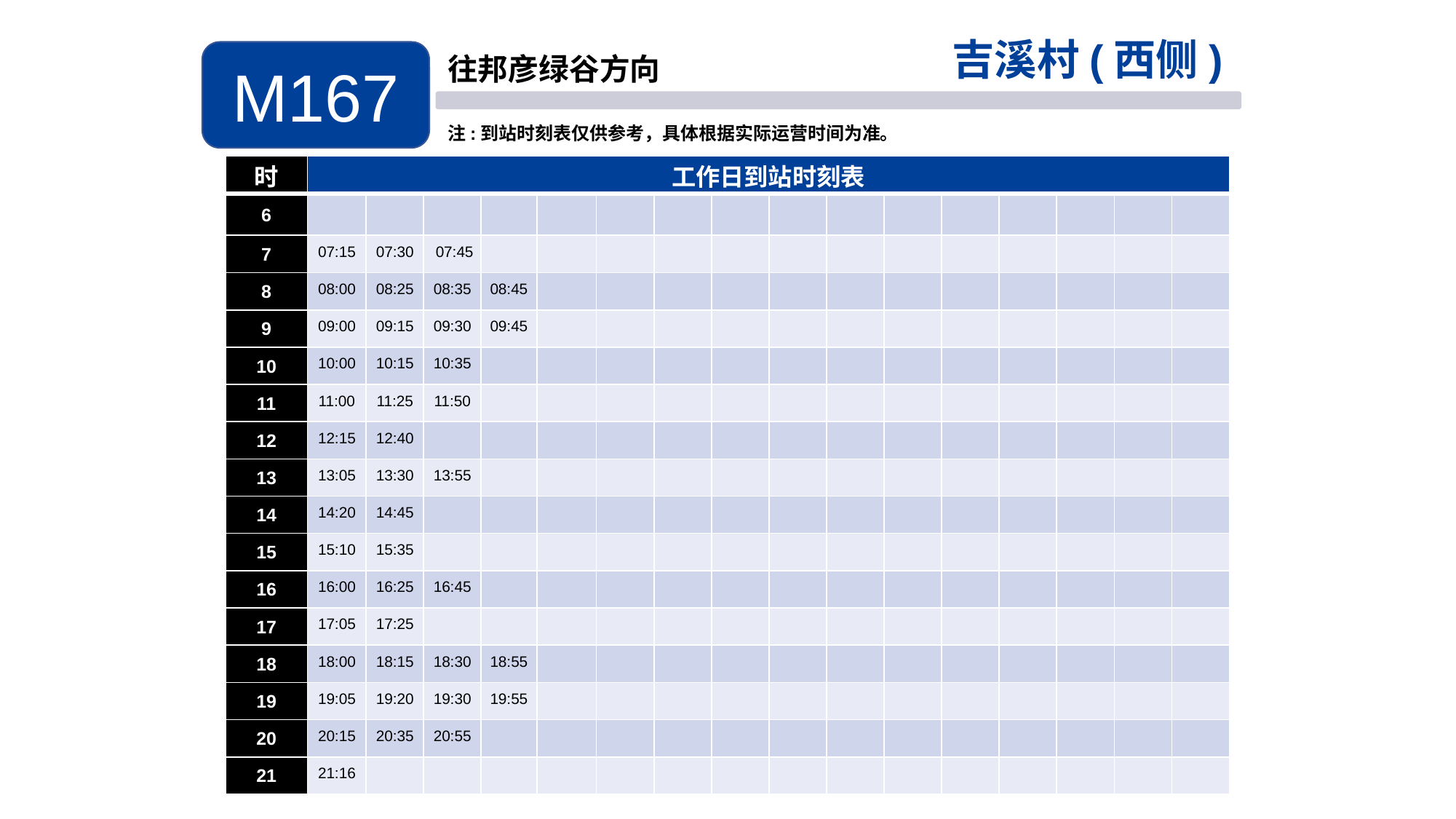

吉溪村(西侧)
M167
往邦彦绿谷方向

注:到站时刻表仅供参考，具体根据实际运营时间为准。
| 时 | 工作日到站时刻表 |  |  |  |  |  |  |  |  |  |  |  |  |  |  |  |
| --- | --- | --- | --- | --- | --- | --- | --- | --- | --- | --- | --- | --- | --- | --- | --- | --- |
| 6 |  |  |  |  |  |  |  |  |  |  |  |  |  |  |  |  |
| 7 | 07:15 | 07:30 | 07:45 |  |  |  |  |  |  |  |  |  |  |  |  |  |
| 8 | 08:00 | 08:25 | 08:35 | 08:45 |  |  |  |  |  |  |  |  |  |  |  |  |
| 9 | 09:00 | 09:15 | 09:30 | 09:45 |  |  |  |  |  |  |  |  |  |  |  |  |
| 10 | 10:00 | 10:15 | 10:35 |  |  |  |  |  |  |  |  |  |  |  |  |  |
| 11 | 11:00 | 11:25 | 11:50 |  |  |  |  |  |  |  |  |  |  |  |  |  |
| 12 | 12:15 | 12:40 |  |  |  |  |  |  |  |  |  |  |  |  |  |  |
| 13 | 13:05 | 13:30 | 13:55 |  |  |  |  |  |  |  |  |  |  |  |  |  |
| 14 | 14:20 | 14:45 |  |  |  |  |  |  |  |  |  |  |  |  |  |  |
| 15 | 15:10 | 15:35 |  |  |  |  |  |  |  |  |  |  |  |  |  |  |
| 16 | 16:00 | 16:25 | 16:45 |  |  |  |  |  |  |  |  |  |  |  |  |  |
| 17 | 17:05 | 17:25 |  |  |  |  |  |  |  |  |  |  |  |  |  |  |
| 18 | 18:00 | 18:15 | 18:30 | 18:55 |  |  |  |  |  |  |  |  |  |  |  |  |
| 19 | 19:05 | 19:20 | 19:30 | 19:55 |  |  |  |  |  |  |  |  |  |  |  |  |
| 20 | 20:15 | 20:35 | 20:55 |  |  |  |  |  |  |  |  |  |  |  |  |  |
| 21 | 21:16 |  |  |  |  |  |  |  |  |  |  |  |  |  |  |  |